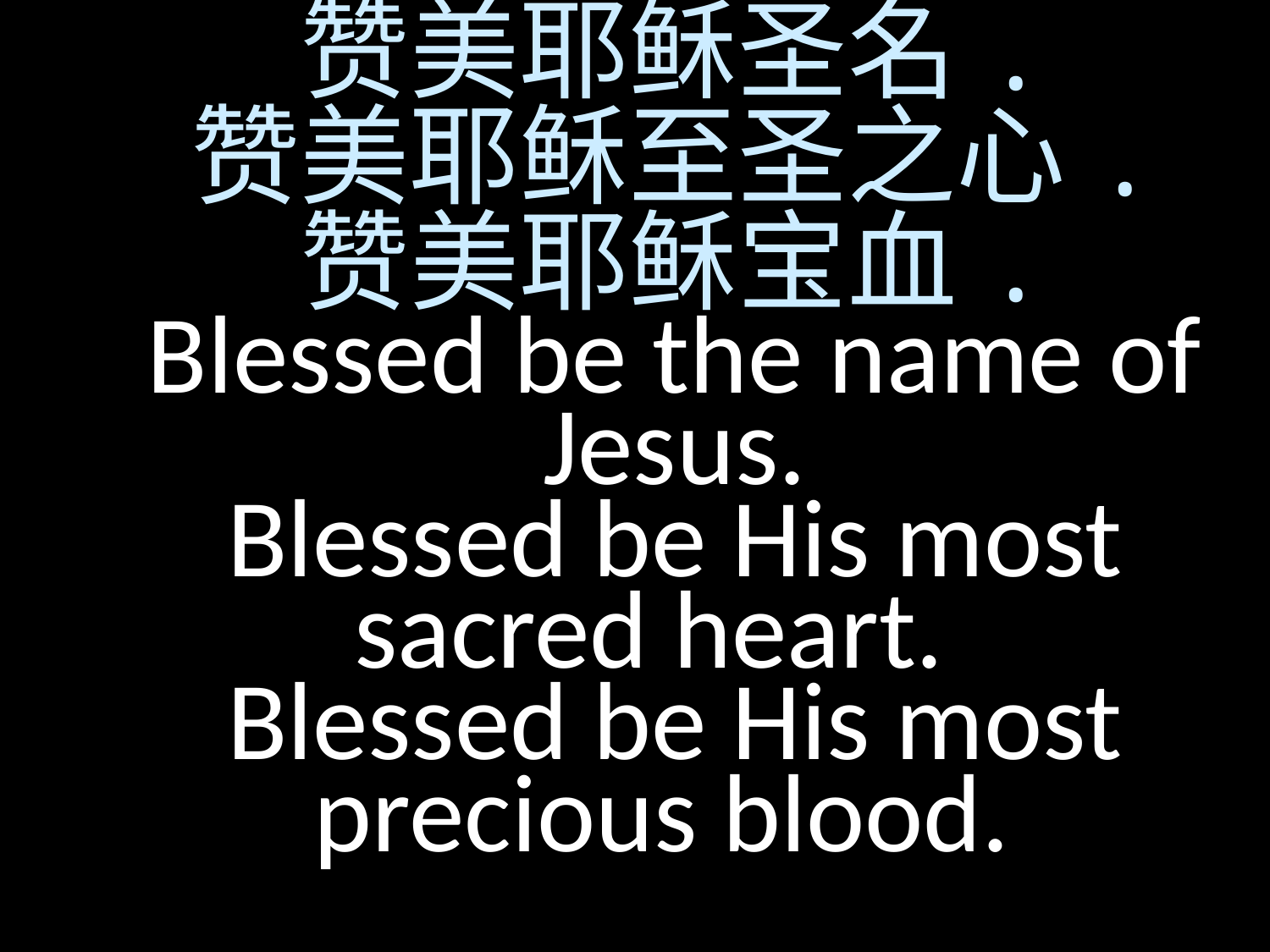

赞美耶稣圣名.
赞美耶稣至圣之心.
赞美耶稣宝血.
Blessed be the name of Jesus.
Blessed be His most sacred heart.
Blessed be His most precious blood.